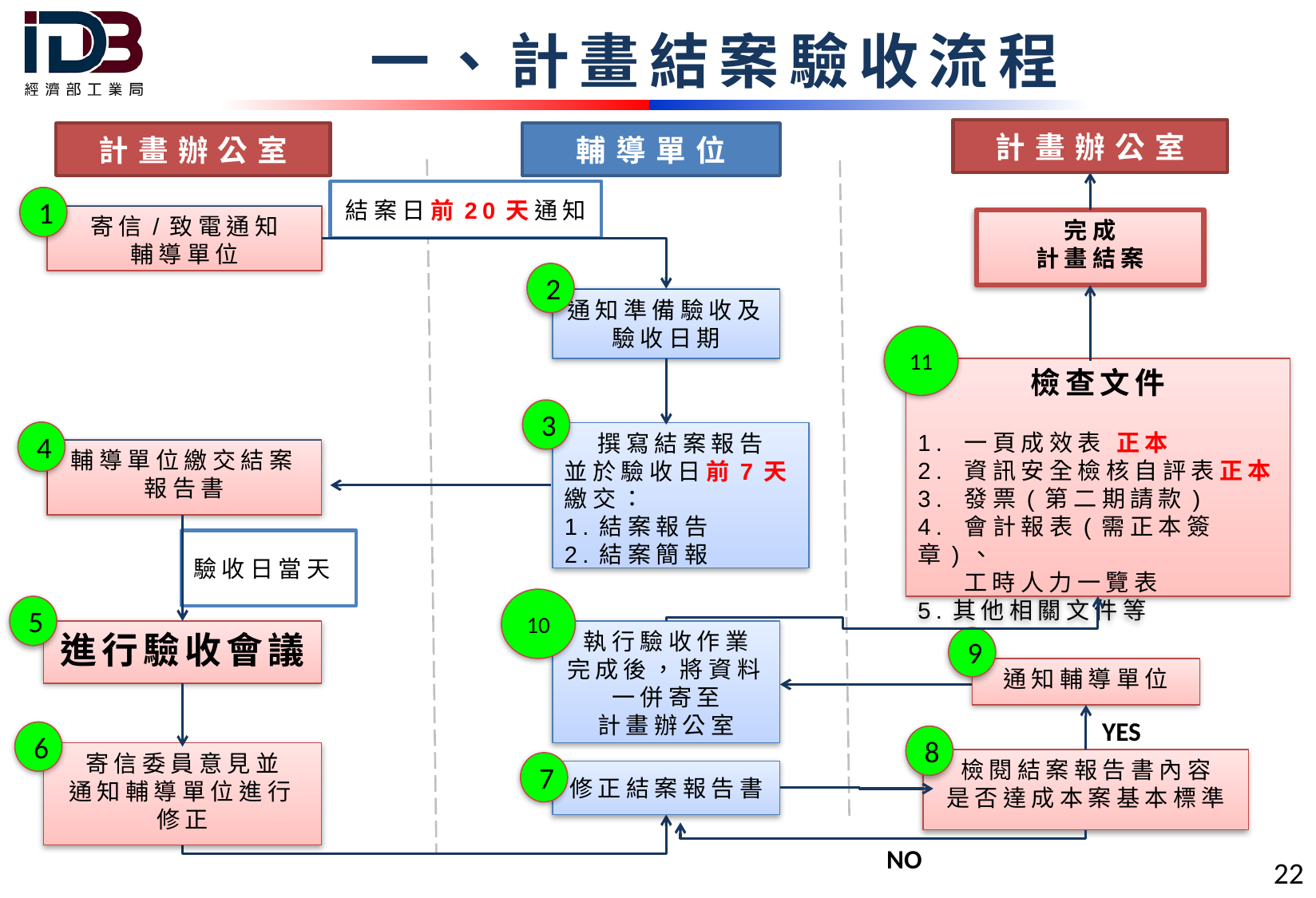

一、計畫結案驗收流程
計畫辦公室
計畫辦公室
輔導單位
結案日前20天通知
1
寄信/致電通知
輔導單位
完成
計畫結案
2
通知準備驗收及驗收日期
11
檢查文件

1. 一頁成效表 正本
2. 資訊安全檢核自評表正本
3. 發票(第二期請款)
4. 會計報表(需正本簽章)、
    工時人力一覽表
5.其他相關文件等
3
4
撰寫結案報告
並於驗收日前7天繳交：
1.結案報告
2.結案簡報

輔導單位繳交結案報告書
驗收日當天
10
5
進行驗收會議
執行驗收作業
完成後，將資料一併寄至
計畫辦公室
9
通知輔導單位
YES
6
8
寄信委員意見並
通知輔導單位進行修正
檢閱結案報告書內容
是否達成本案基本標準
7
修正結案報告書
NO